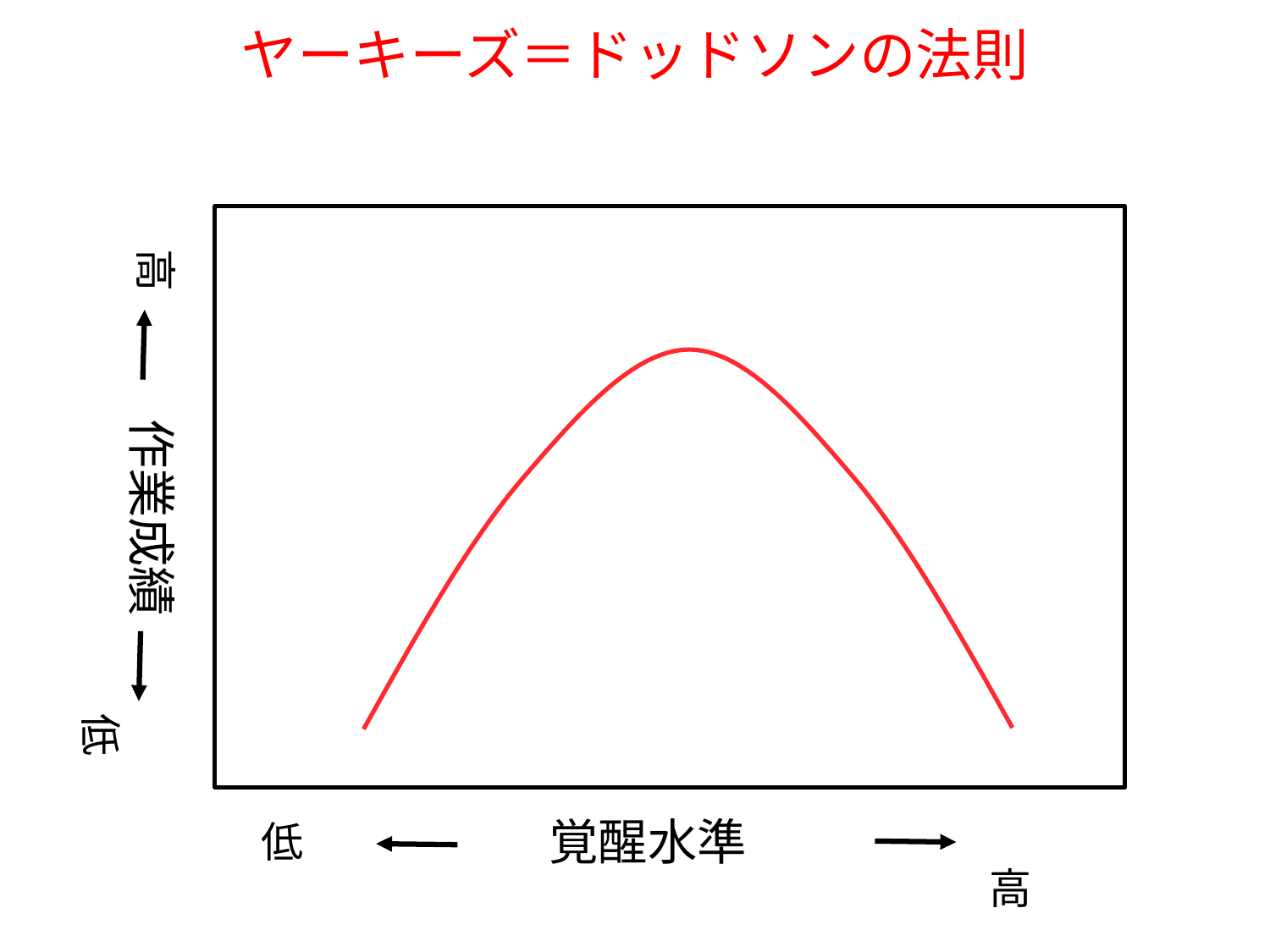

# ヤーキーズ＝ドッドソンの法則

高

作業成績
 低
覚醒水準
 高
低